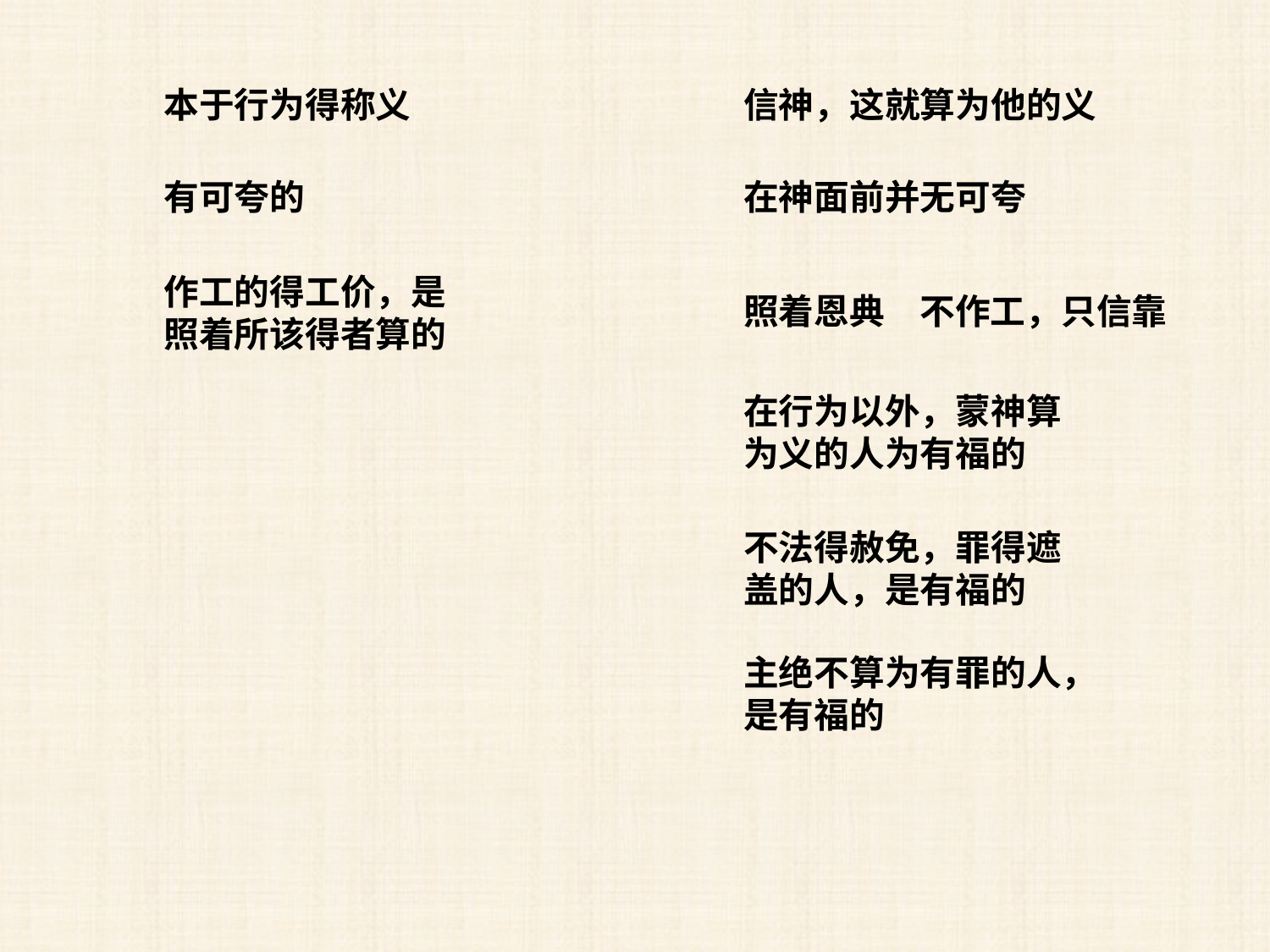

本于行为得称义
信神，这就算为他的义
有可夸的
在神面前并无可夸
作工的得工价，是照着所该得者算的
照着恩典
不作工，只信靠
在行为以外，蒙神算为义的人为有福的
不法得赦免，罪得遮盖的人，是有福的
主绝不算为有罪的人，是有福的